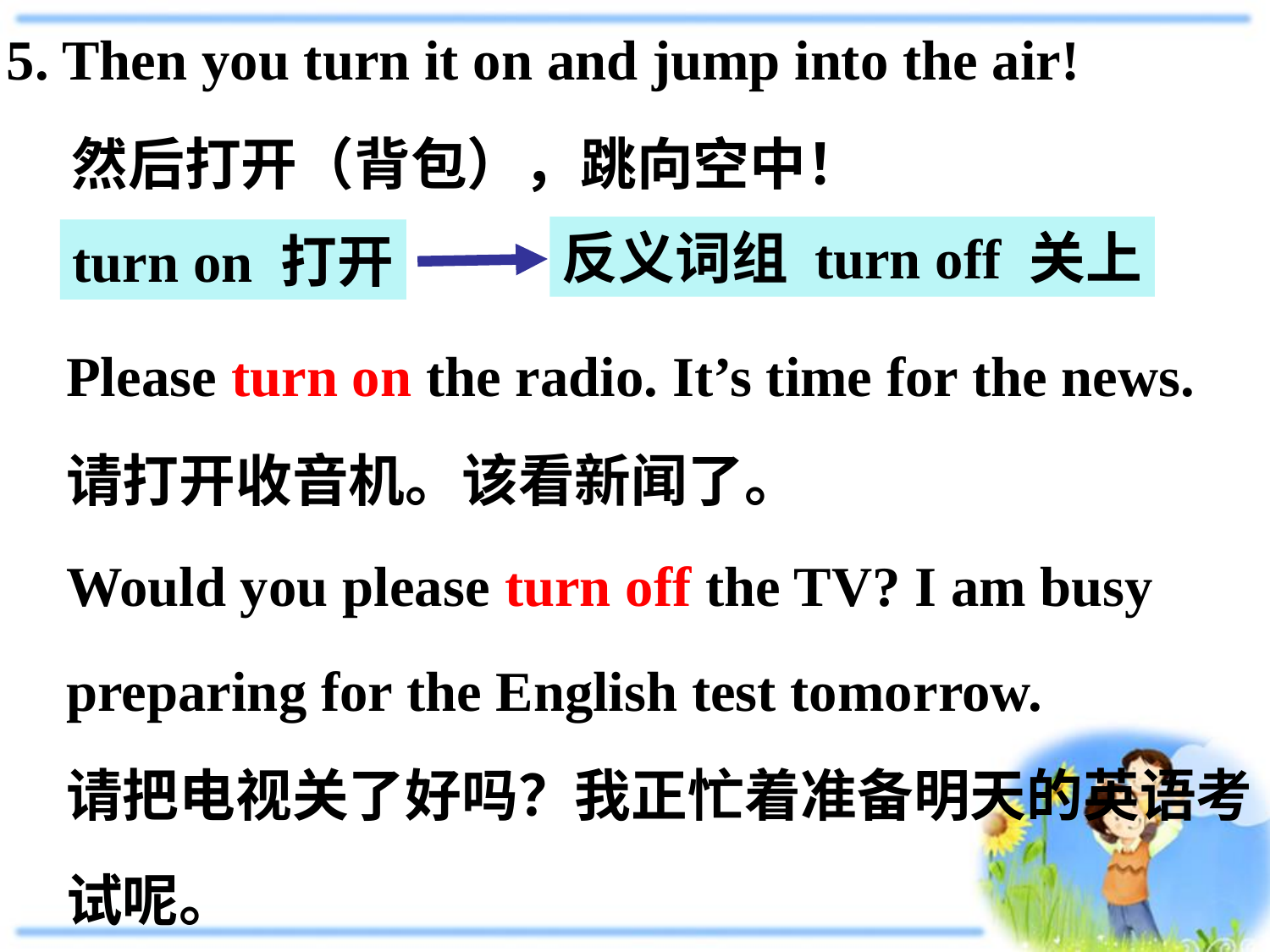

5. Then you turn it on and jump into the air!
    然后打开（背包），跳向空中！
反义词组 turn off 关上
turn on 打开

Please turn on the radio. It’s time for the news.
请打开收音机。该看新闻了。
Would you please turn off the TV? I am busy
preparing for the English test tomorrow.
请把电视关了好吗？我正忙着准备明天的英语考
试呢。